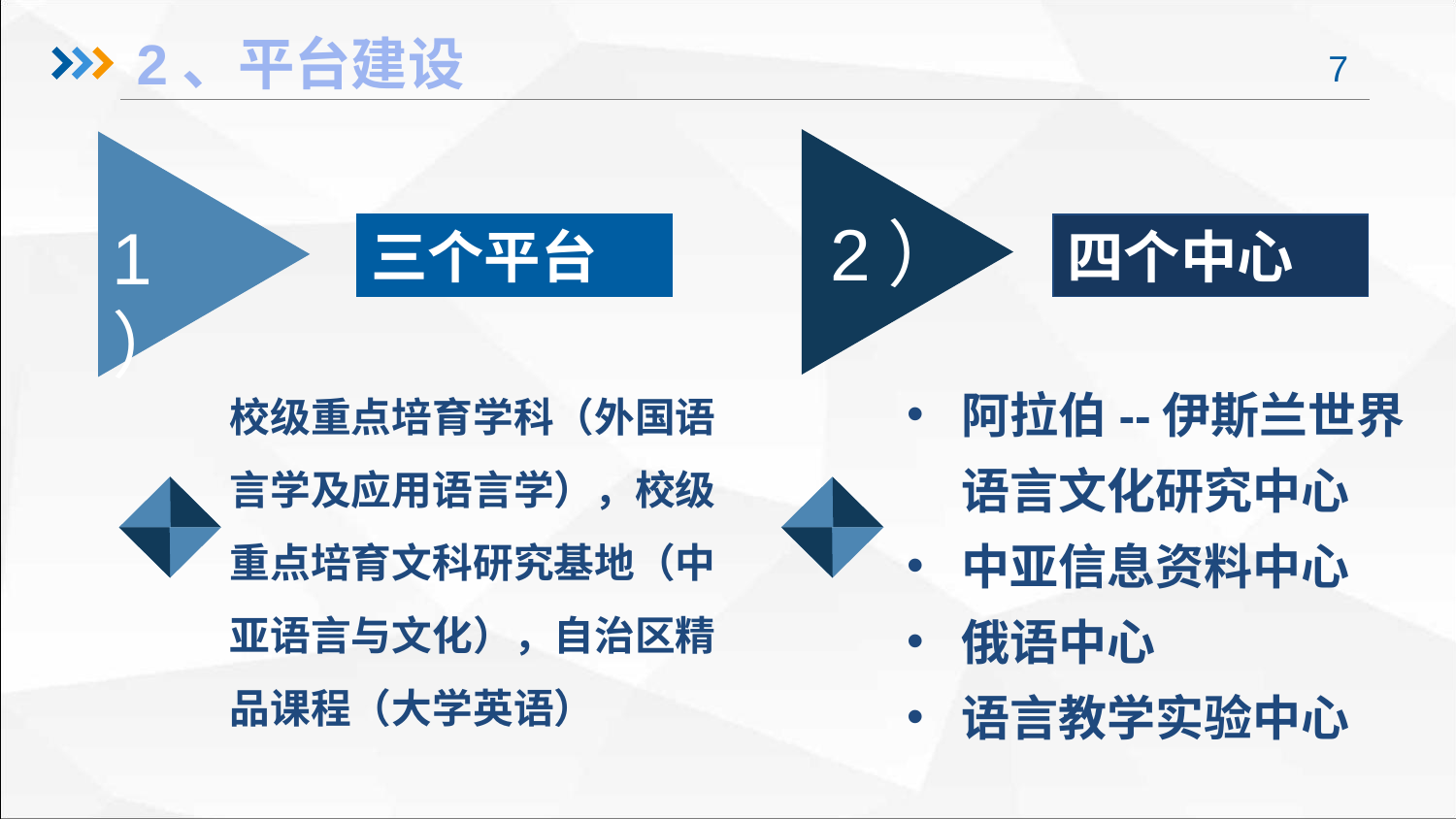

2、平台建设

2）
1）
三个平台
四个中心
校级重点培育学科（外国语言学及应用语言学），校级重点培育文科研究基地（中亚语言与文化），自治区精品课程（大学英语）
阿拉伯--伊斯兰世界语言文化研究中心
中亚信息资料中心
俄语中心
语言教学实验中心